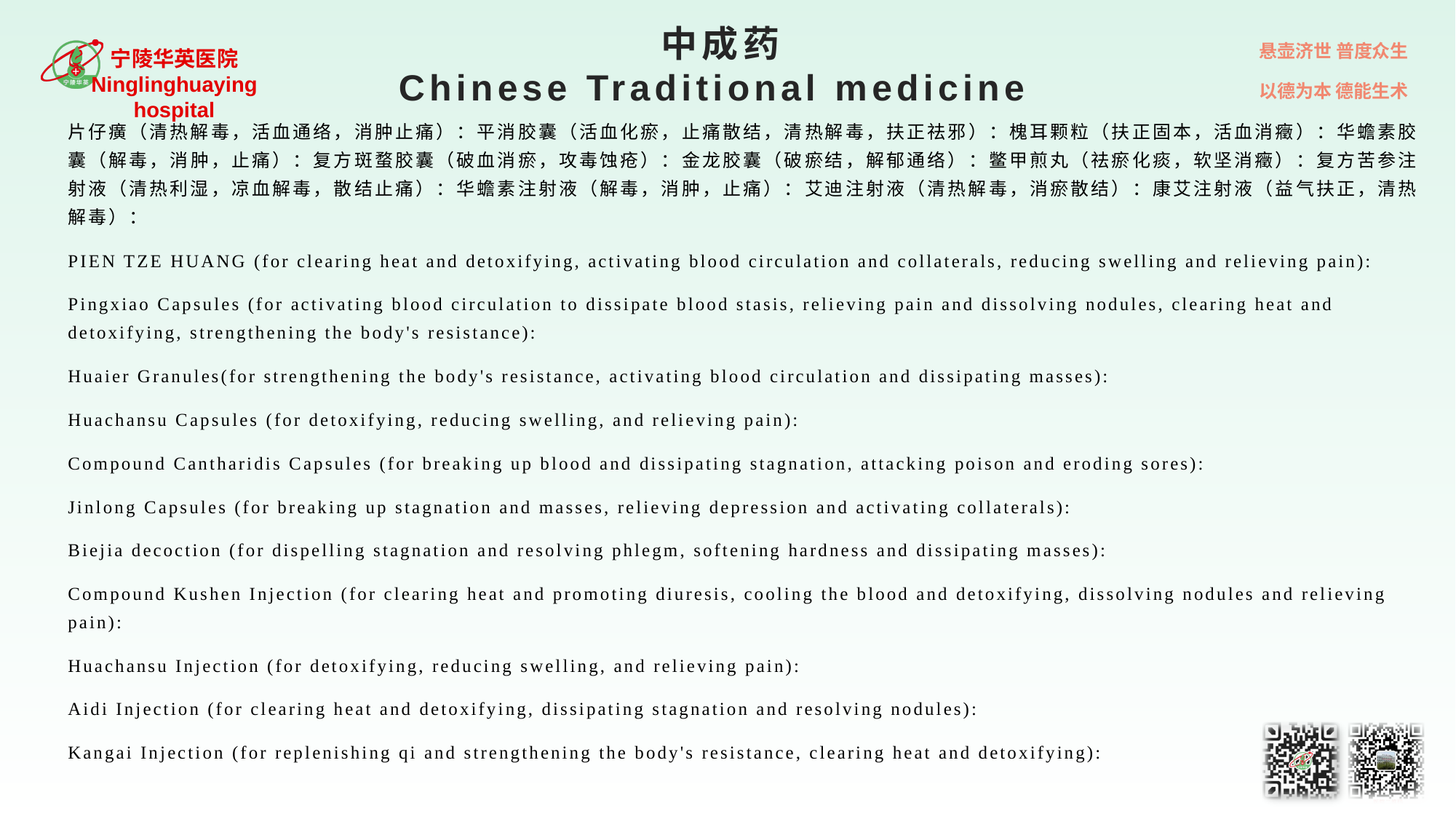

# 中成药 Chinese Traditional medicine
片仔癀（清热解毒，活血通络，消肿止痛）：平消胶囊（活血化瘀，止痛散结，清热解毒，扶正祛邪）：槐耳颗粒（扶正固本，活血消癥）：华蟾素胶囊（解毒，消肿，止痛）：复方斑蝥胶囊（破血消瘀，攻毒蚀疮）：金龙胶囊（破瘀结，解郁通络）：鳖甲煎丸（祛瘀化痰，软坚消癥）：复方苦参注射液（清热利湿，凉血解毒，散结止痛）：华蟾素注射液（解毒，消肿，止痛）：艾迪注射液（清热解毒，消瘀散结）：康艾注射液（益气扶正，清热解毒）：
PIEN TZE HUANG (for clearing heat and detoxifying, activating blood circulation and collaterals, reducing swelling and relieving pain):
Pingxiao Capsules (for activating blood circulation to dissipate blood stasis, relieving pain and dissolving nodules, clearing heat and detoxifying, strengthening the body's resistance):
Huaier Granules(for strengthening the body's resistance, activating blood circulation and dissipating masses):
Huachansu Capsules (for detoxifying, reducing swelling, and relieving pain):
Compound Cantharidis Capsules (for breaking up blood and dissipating stagnation, attacking poison and eroding sores):
Jinlong Capsules (for breaking up stagnation and masses, relieving depression and activating collaterals):
Biejia decoction (for dispelling stagnation and resolving phlegm, softening hardness and dissipating masses):
Compound Kushen Injection (for clearing heat and promoting diuresis, cooling the blood and detoxifying, dissolving nodules and relieving pain):
Huachansu Injection (for detoxifying, reducing swelling, and relieving pain):
Aidi Injection (for clearing heat and detoxifying, dissipating stagnation and resolving nodules):
Kangai Injection (for replenishing qi and strengthening the body's resistance, clearing heat and detoxifying):